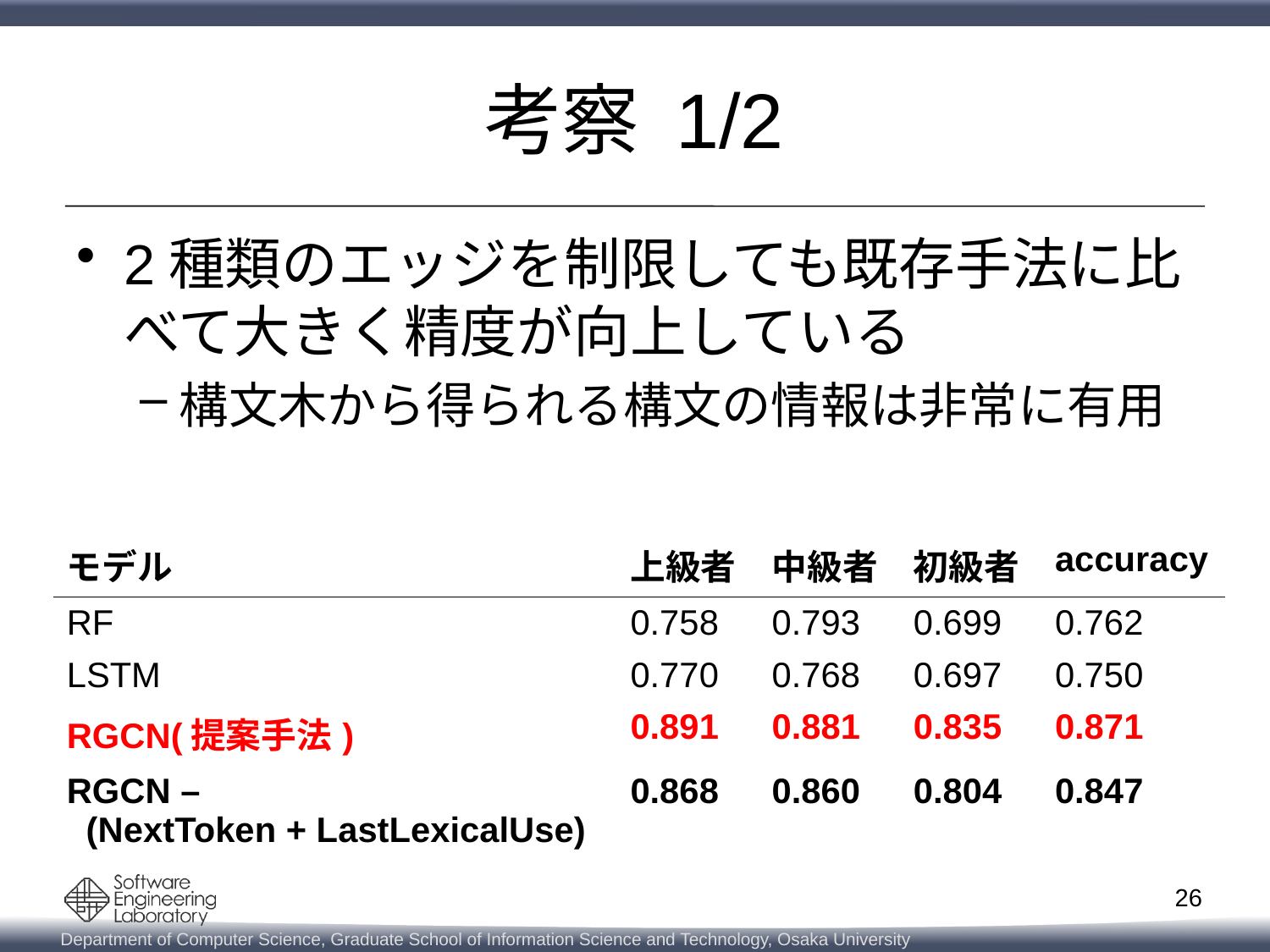

# 考察 1/2
2種類のエッジを制限しても既存手法に比べて大きく精度が向上している
構文木から得られる構文の情報は非常に有用
| モデル | 上級者 | 中級者 | 初級者 | accuracy |
| --- | --- | --- | --- | --- |
| RF | 0.758 | 0.793 | 0.699 | 0.762 |
| LSTM | 0.770 | 0.768 | 0.697 | 0.750 |
| RGCN(提案手法) | 0.891 | 0.881 | 0.835 | 0.871 |
| RGCN – (NextToken + LastLexicalUse) | 0.868 | 0.860 | 0.804 | 0.847 |
26